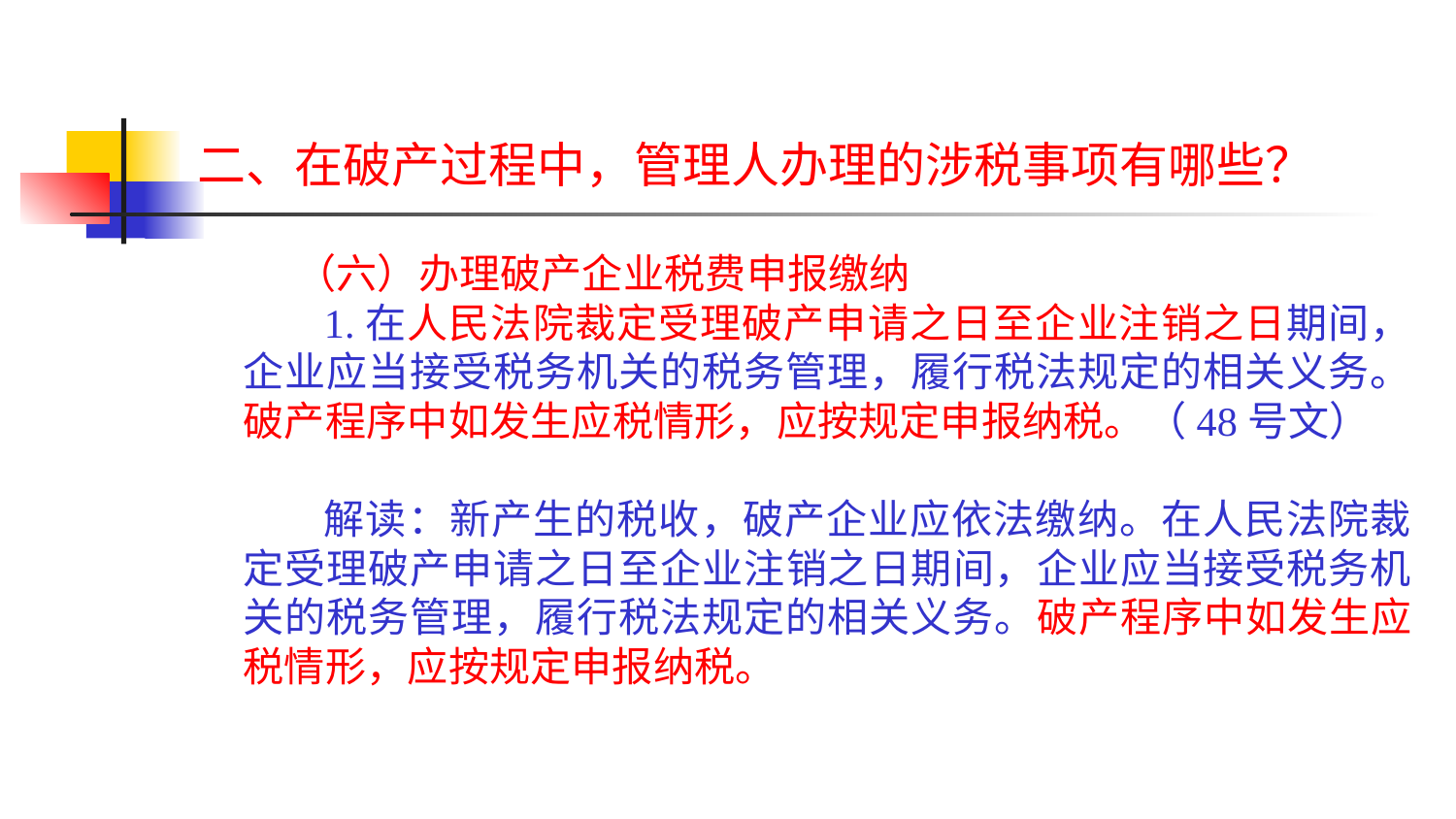

# 二、在破产过程中，管理人办理的涉税事项有哪些？
         （六）办理破产企业税费申报缴纳
           1.在人民法院裁定受理破产申请之日至企业注销之日期间，企业应当接受税务机关的税务管理，履行税法规定的相关义务。破产程序中如发生应税情形，应按规定申报纳税。（48号文）

           解读：新产生的税收，破产企业应依法缴纳。在人民法院裁定受理破产申请之日至企业注销之日期间，企业应当接受税务机关的税务管理，履行税法规定的相关义务。破产程序中如发生应税情形，应按规定申报纳税。